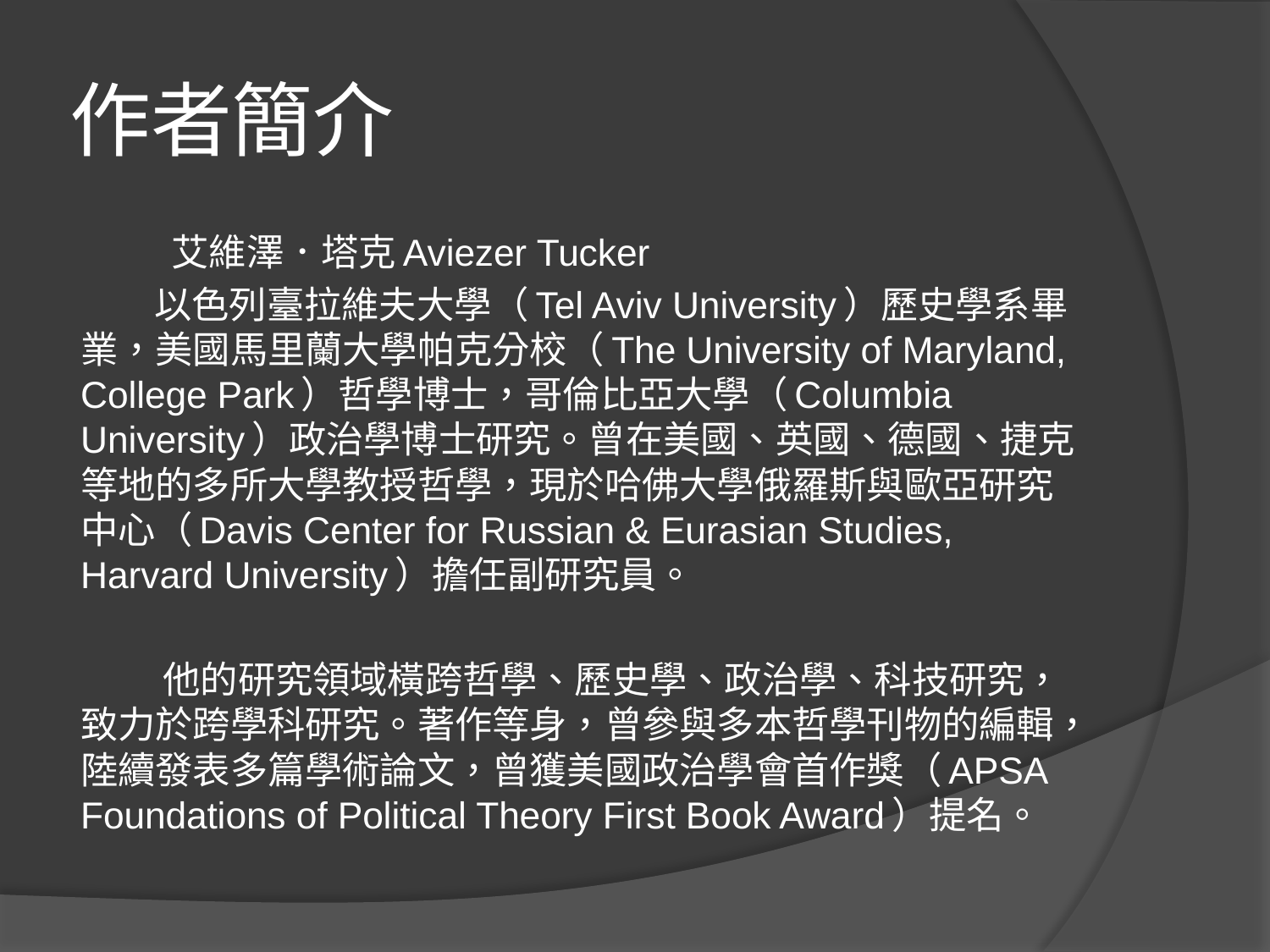

# 作者簡介
          艾維澤．塔克Aviezer Tucker
        以色列臺拉維夫大學（Tel Aviv University）歷史學系畢業，美國馬里蘭大學帕克分校（The University of Maryland, College Park）哲學博士，哥倫比亞大學（Columbia University）政治學博士研究。曾在美國、英國、德國、捷克等地的多所大學教授哲學，現於哈佛大學俄羅斯與歐亞研究中心（Davis Center for Russian & Eurasian Studies, Harvard University）擔任副研究員。

         他的研究領域橫跨哲學、歷史學、政治學、科技研究，致力於跨學科研究。著作等身，曾參與多本哲學刊物的編輯，陸續發表多篇學術論文，曾獲美國政治學會首作獎（APSA Foundations of Political Theory First Book Award）提名。